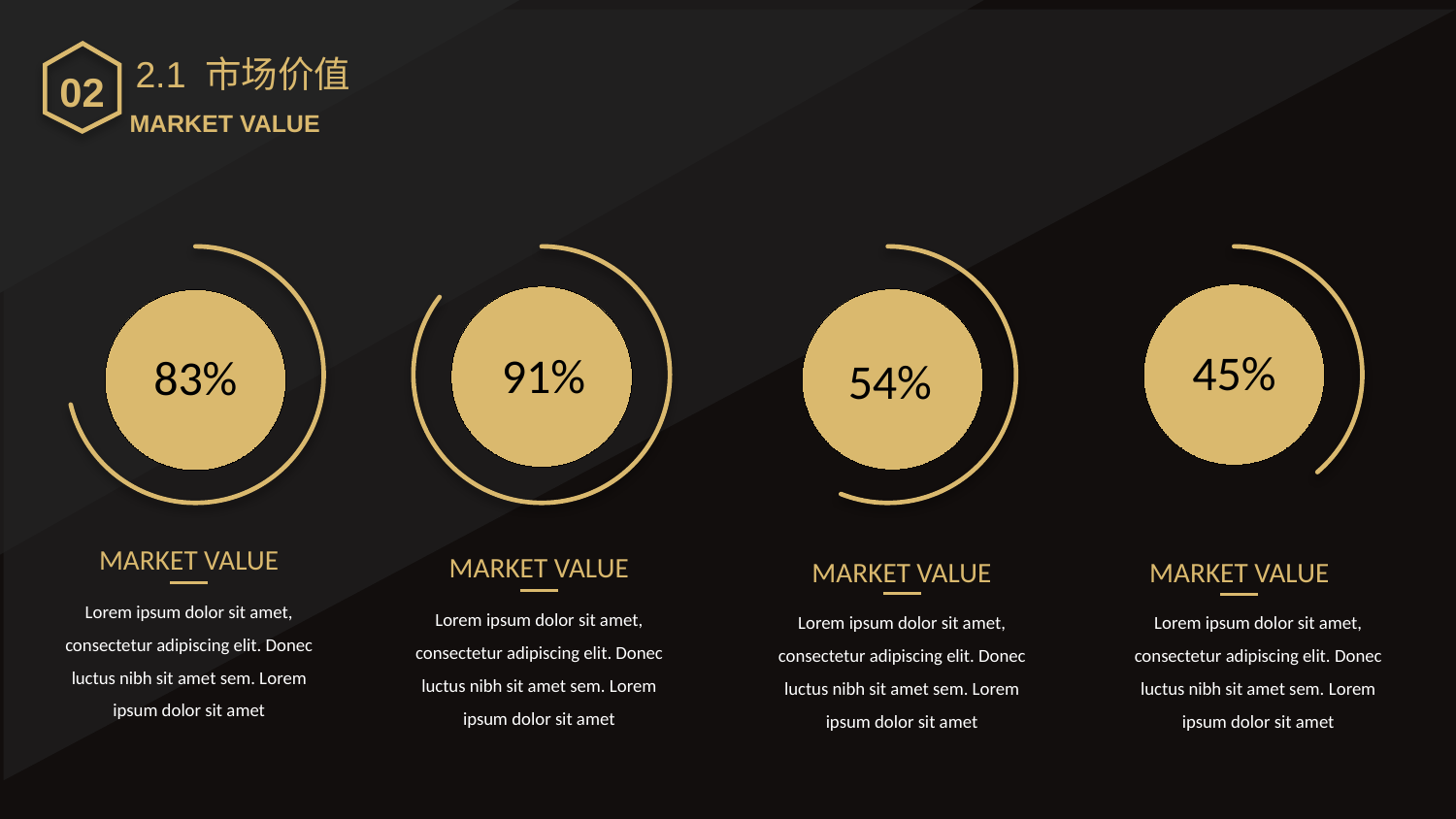

02
2.1 市场价值
MARKET VALUE

45%
91%
83%
54%
MARKET VALUE
MARKET VALUE
MARKET VALUE
MARKET VALUE
Lorem ipsum dolor sit amet, consectetur adipiscing elit. Donec luctus nibh sit amet sem. Lorem ipsum dolor sit amet
Lorem ipsum dolor sit amet, consectetur adipiscing elit. Donec luctus nibh sit amet sem. Lorem ipsum dolor sit amet
Lorem ipsum dolor sit amet, consectetur adipiscing elit. Donec luctus nibh sit amet sem. Lorem ipsum dolor sit amet
Lorem ipsum dolor sit amet, consectetur adipiscing elit. Donec luctus nibh sit amet sem. Lorem ipsum dolor sit amet